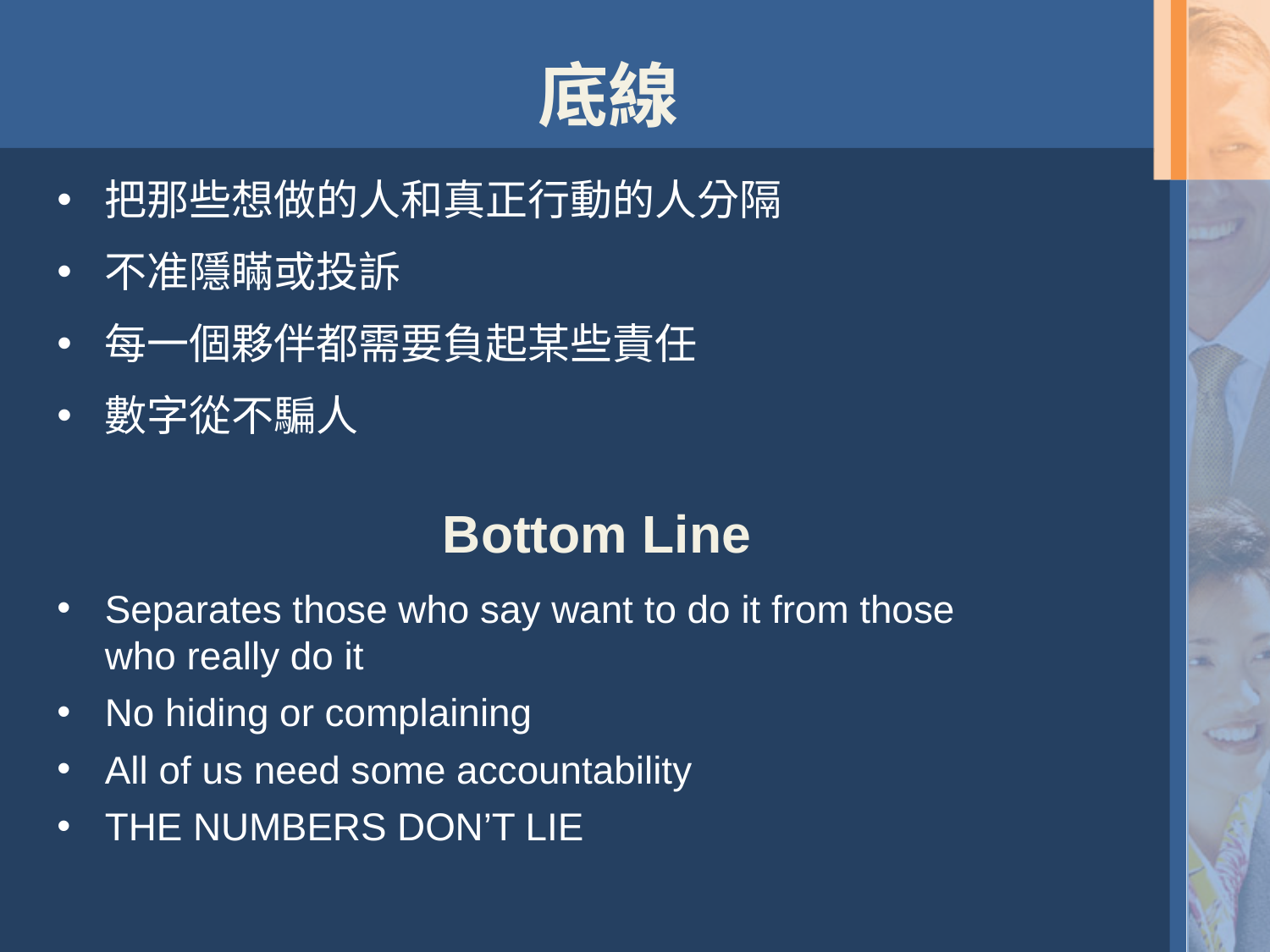

底線
把那些想做的人和真正行動的人分隔
不准隱瞞或投訴
每一個夥伴都需要負起某些責任
數字從不騙人
# Bottom Line
Separates those who say want to do it from those who really do it
No hiding or complaining
All of us need some accountability
THE NUMBERS DON’T LIE